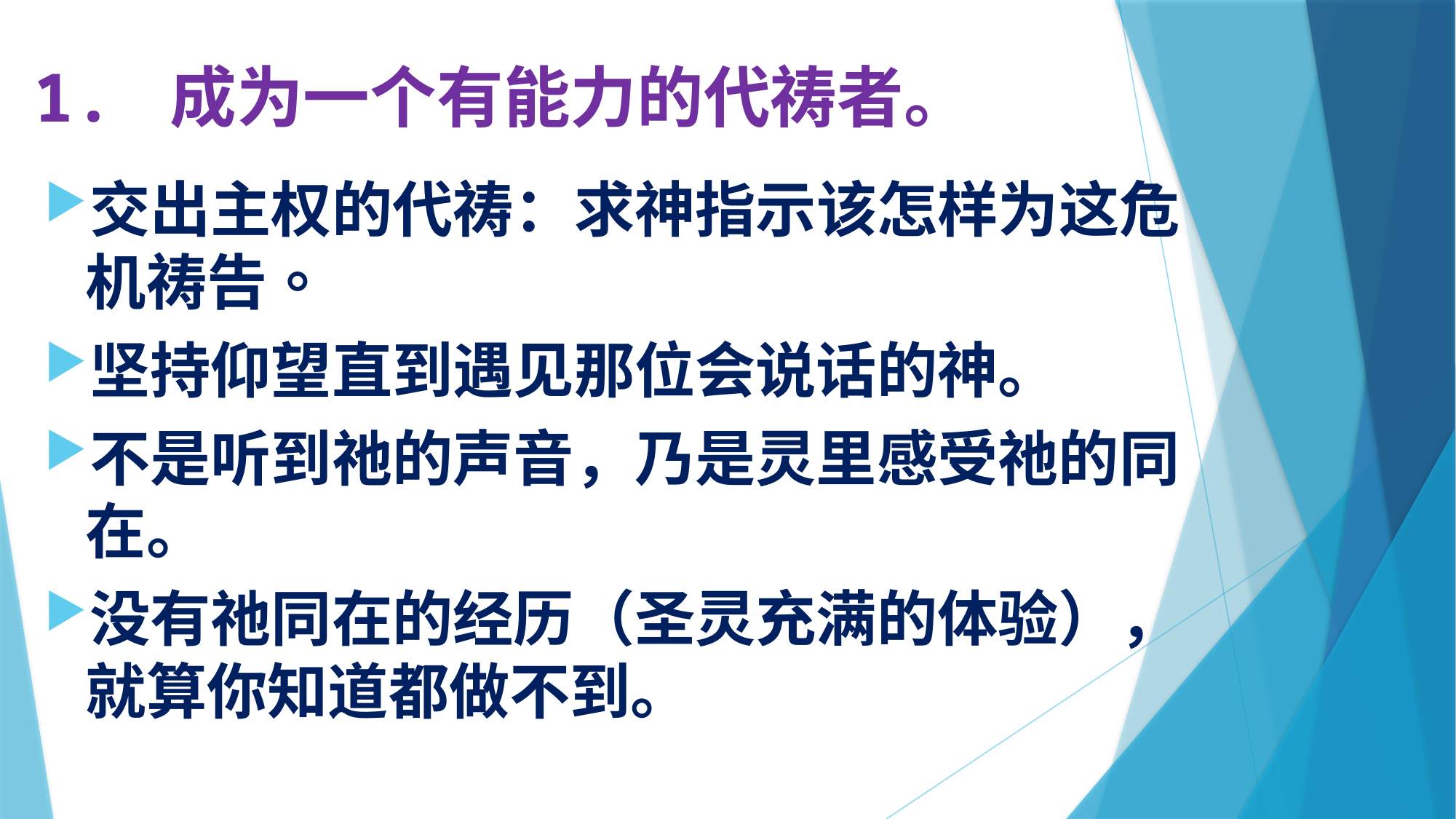

# 1. 成为一个有能力的代祷者。
交出主权的代祷：求神指示该怎样为这危机祷告。
坚持仰望直到遇见那位会说话的神。
不是听到祂的声音，乃是灵里感受祂的同在。
没有祂同在的经历（圣灵充满的体验），就算你知道都做不到。